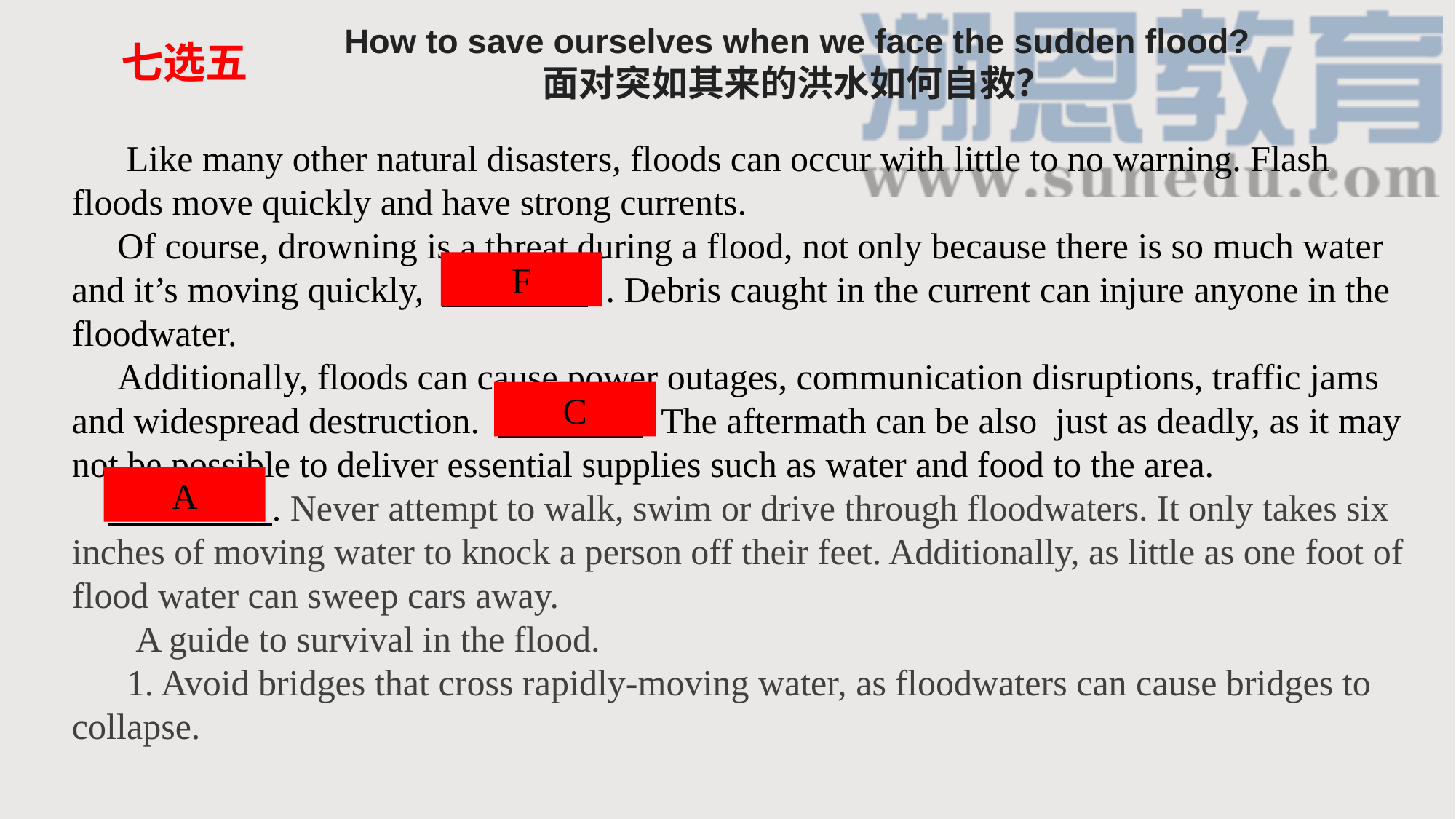

How to save ourselves when we face the sudden flood?
面对突如其来的洪水如何自救？
七选五
      Like many other natural disasters, floods can occur with little to no warning. Flash floods move quickly and have strong currents.
     Of course, drowning is a threat during a flood, not only because there is so much water and it’s moving quickly,         1         . Debris caught in the current can injure anyone in the floodwater.
     Additionally, floods can cause power outages, communication disruptions, traffic jams and widespread destruction.          2      . The aftermath can be also  just as deadly, as it may not be possible to deliver essential supplies such as water and food to the area.
            3        . Never attempt to walk, swim or drive through floodwaters. It only takes six inches of moving water to knock a person off their feet. Additionally, as little as one foot of flood water can sweep cars away.
       A guide to survival in the flood.
      1. Avoid bridges that cross rapidly-moving water, as floodwaters can cause bridges to collapse.
F
C
A